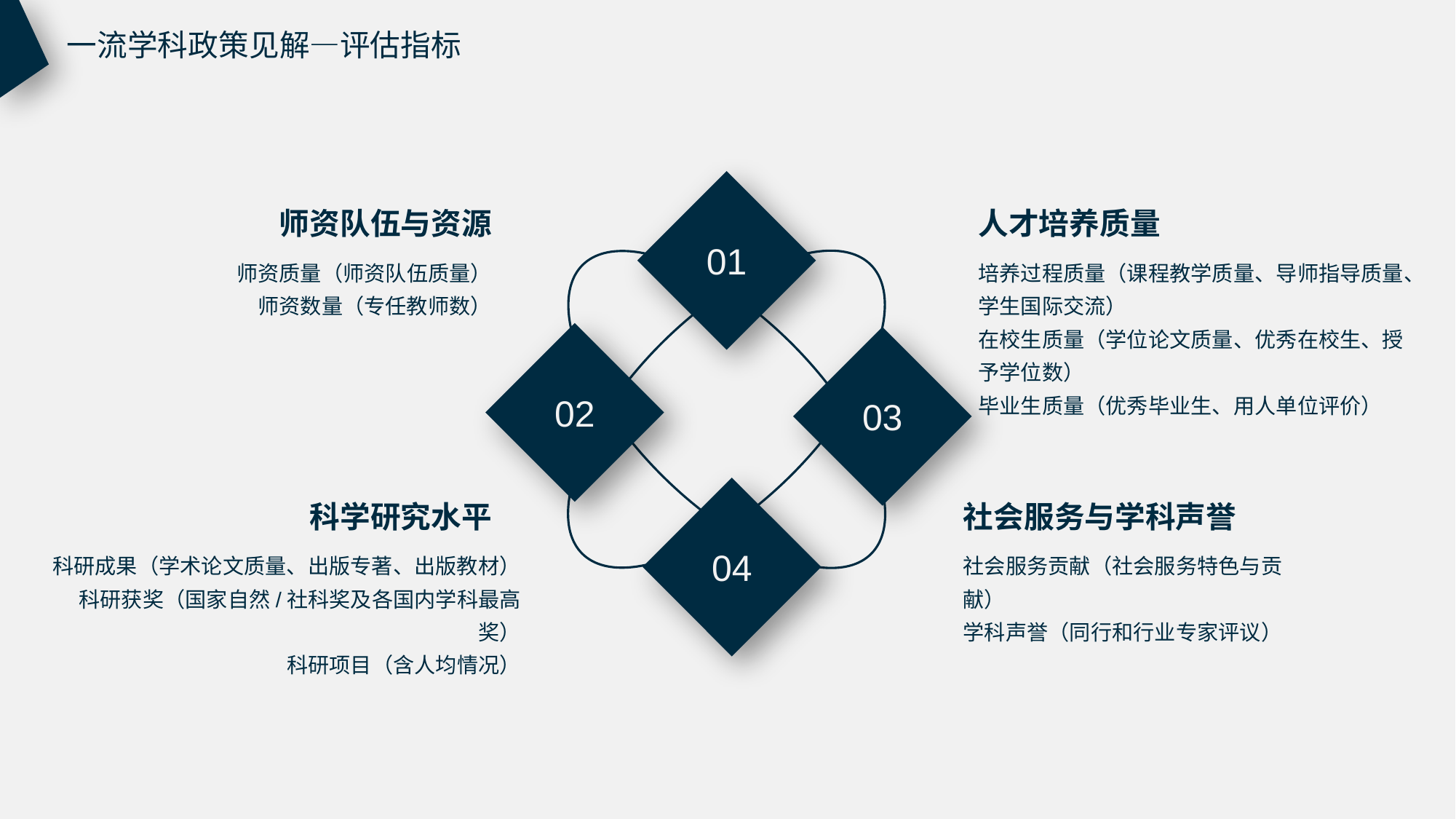

一流学科政策见解—评估指标
01
师资队伍与资源
人才培养质量
师资质量（师资队伍质量）
师资数量（专任教师数）
培养过程质量（课程教学质量、导师指导质量、学生国际交流）
在校生质量（学位论文质量、优秀在校生、授予学位数）
毕业生质量（优秀毕业生、用人单位评价）

02
03
04
科学研究水平
社会服务与学科声誉
科研成果（学术论文质量、出版专著、出版教材）
科研获奖（国家自然/社科奖及各国内学科最高奖）
科研项目（含人均情况）
社会服务贡献（社会服务特色与贡献）
学科声誉（同行和行业专家评议）